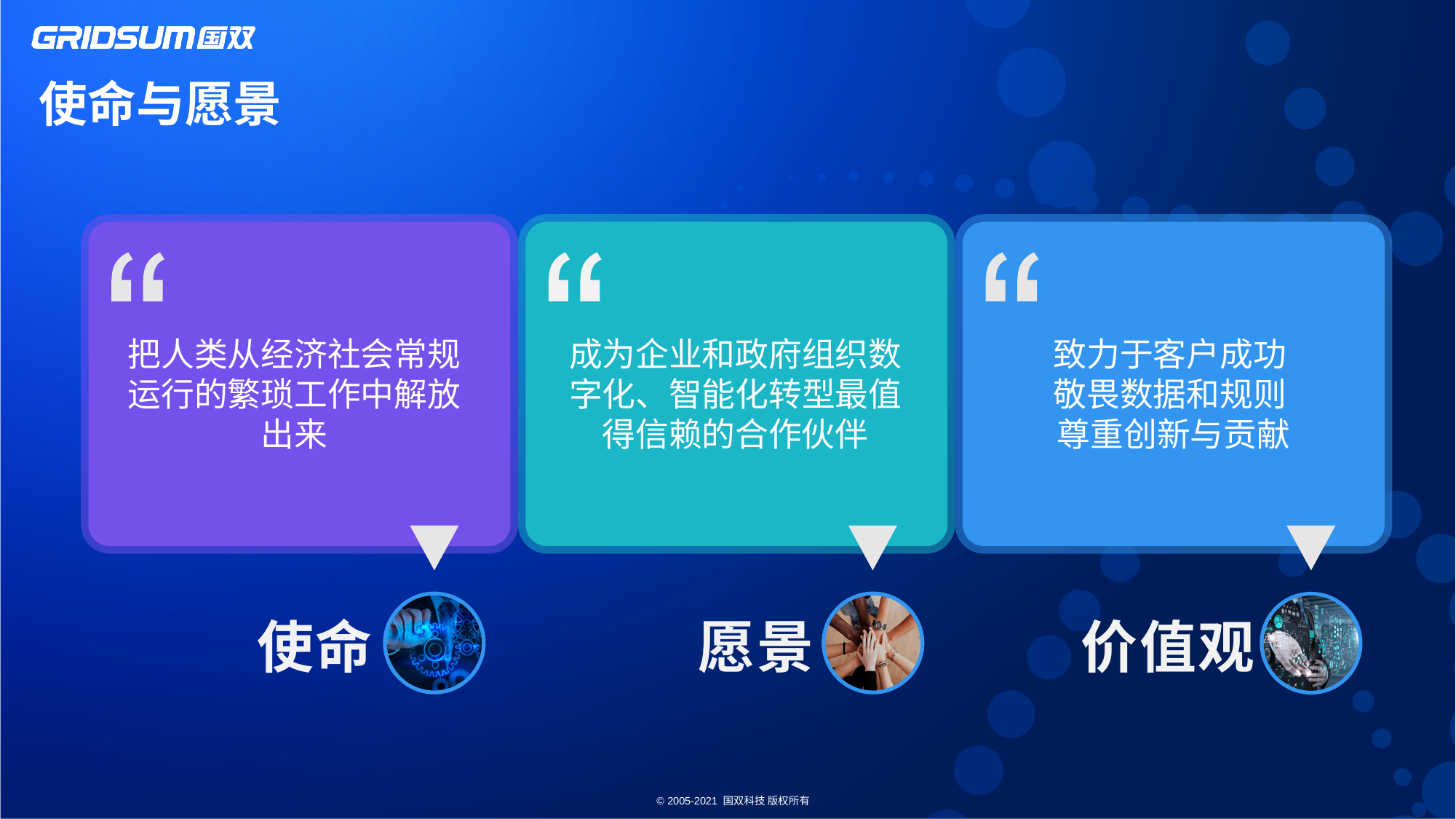

使命与愿景

把人类从经济社会常规运行的繁琐工作中解放出来
成为企业和政府组织数字化、智能化转型最值得信赖的合作伙伴
致力于客户成功
敬畏数据和规则
尊重创新与贡献

使命
愿景
价值观